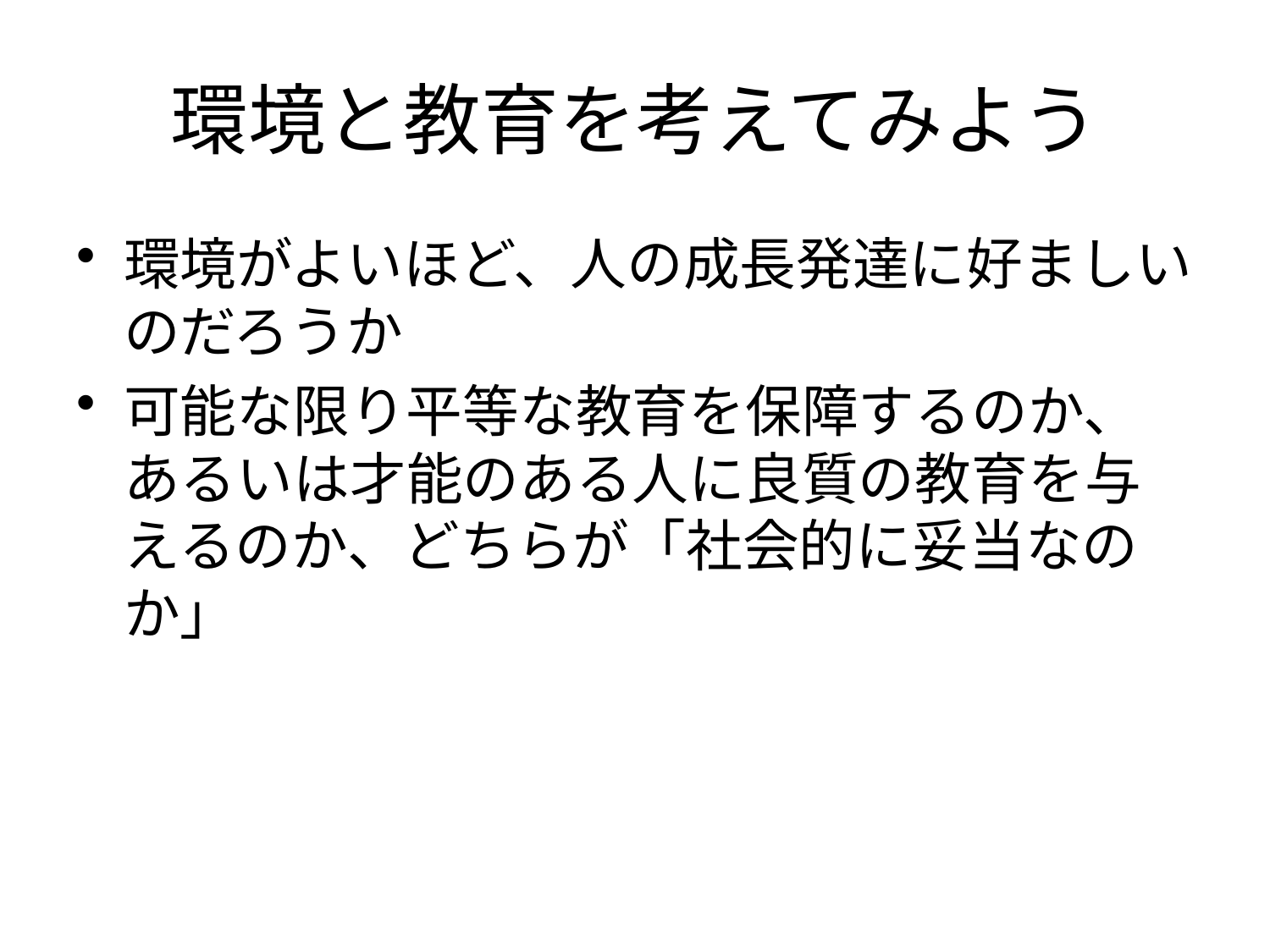

# 環境と教育を考えてみよう
環境がよいほど、人の成長発達に好ましいのだろうか
可能な限り平等な教育を保障するのか、あるいは才能のある人に良質の教育を与えるのか、どちらが「社会的に妥当なのか」